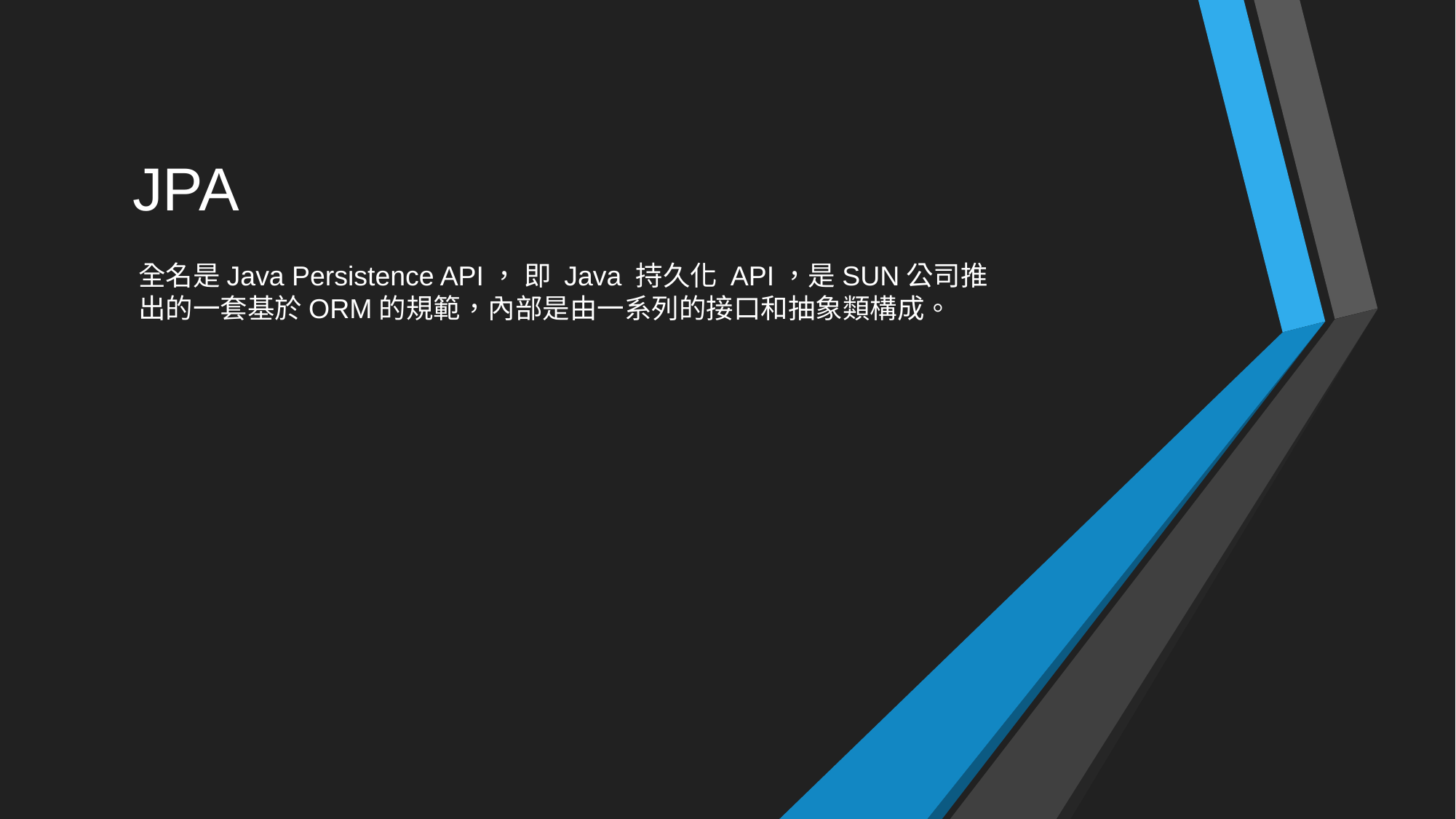

# JPA
全名是Java Persistence API， 即 Java 持久化 API，是SUN公司推出的一套基於ORM的規範，內部是由一系列的接口和抽象類構成。